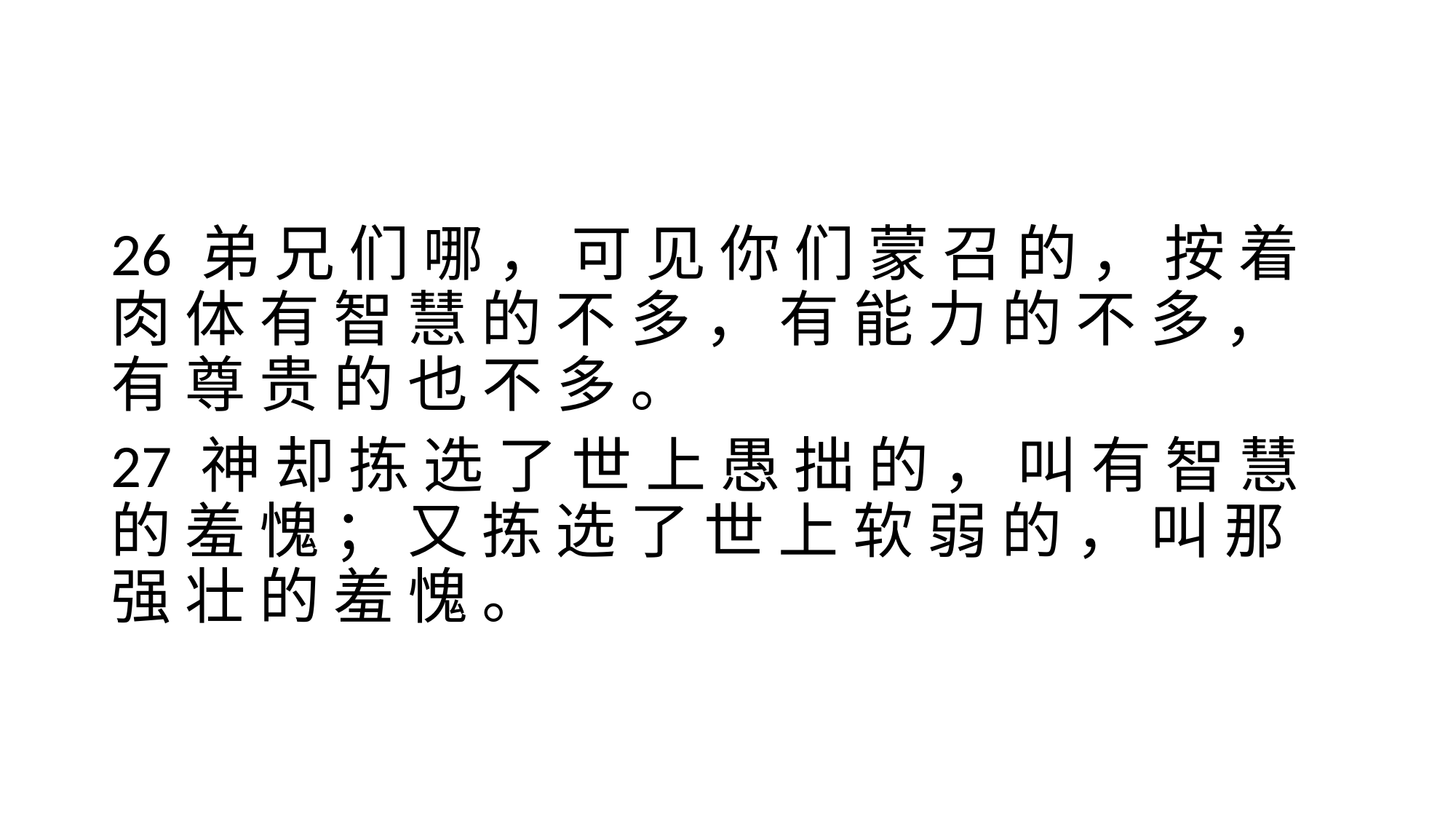

#
26 弟 兄 们 哪 ， 可 见 你 们 蒙 召 的 ， 按 着 肉 体 有 智 慧 的 不 多 ， 有 能 力 的 不 多 ， 有 尊 贵 的 也 不 多 。
27 神 却 拣 选 了 世 上 愚 拙 的 ， 叫 有 智 慧 的 羞 愧 ； 又 拣 选 了 世 上 软 弱 的 ， 叫 那 强 壮 的 羞 愧 。